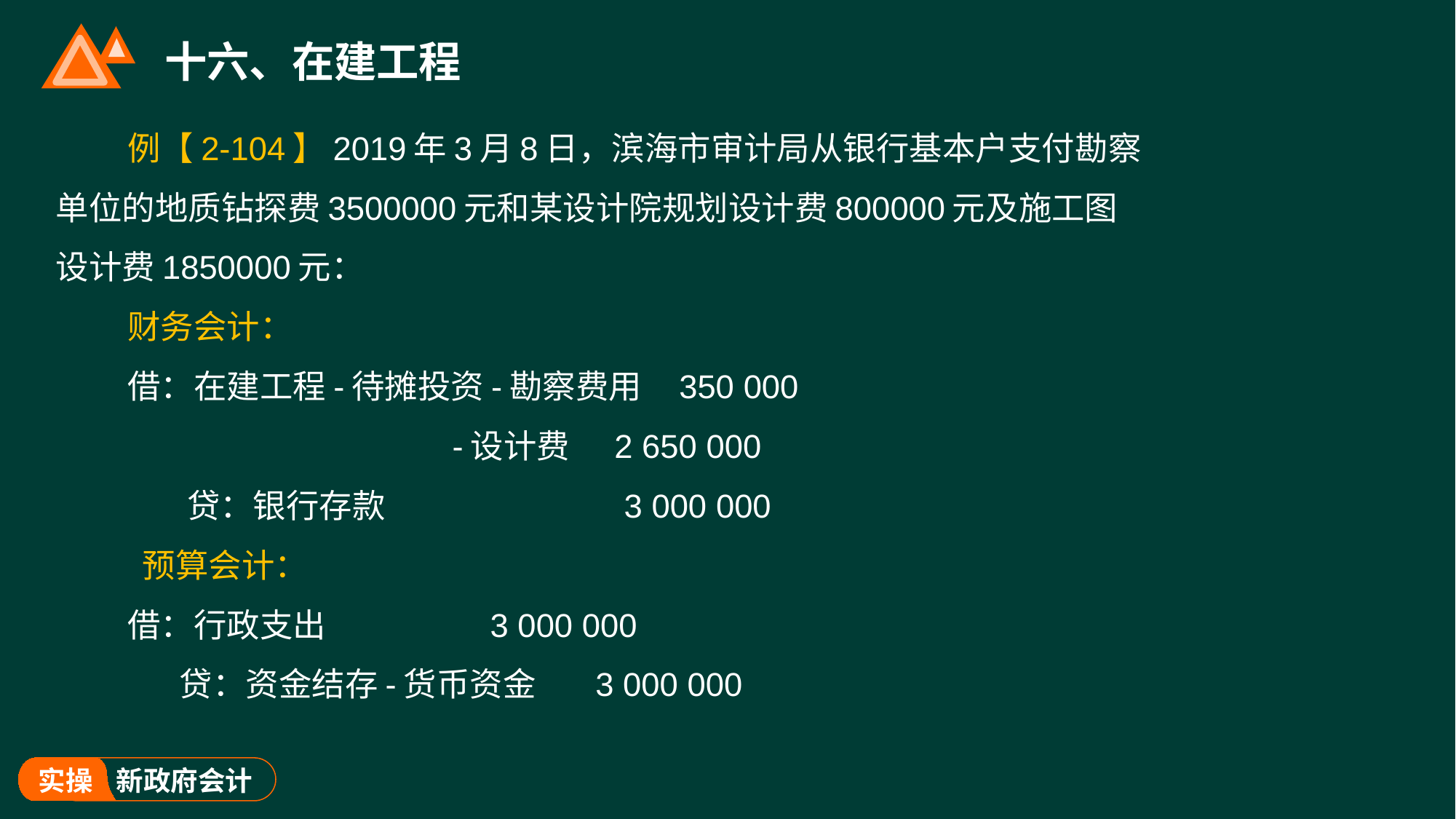

# 十六、在建工程
例【2-104】2019年3月8日，滨海市审计局从银行基本户支付勘察单位的地质钻探费3500000元和某设计院规划设计费800000元及施工图设计费1850000元：
财务会计：
借：在建工程-待摊投资-勘察费用    350 000
                                   -设计费     2 650 000
       贷：银行存款                               3 000 000
 预算会计：
借：行政支出                     3 000 000
      贷：资金结存-货币资金       3 000 000